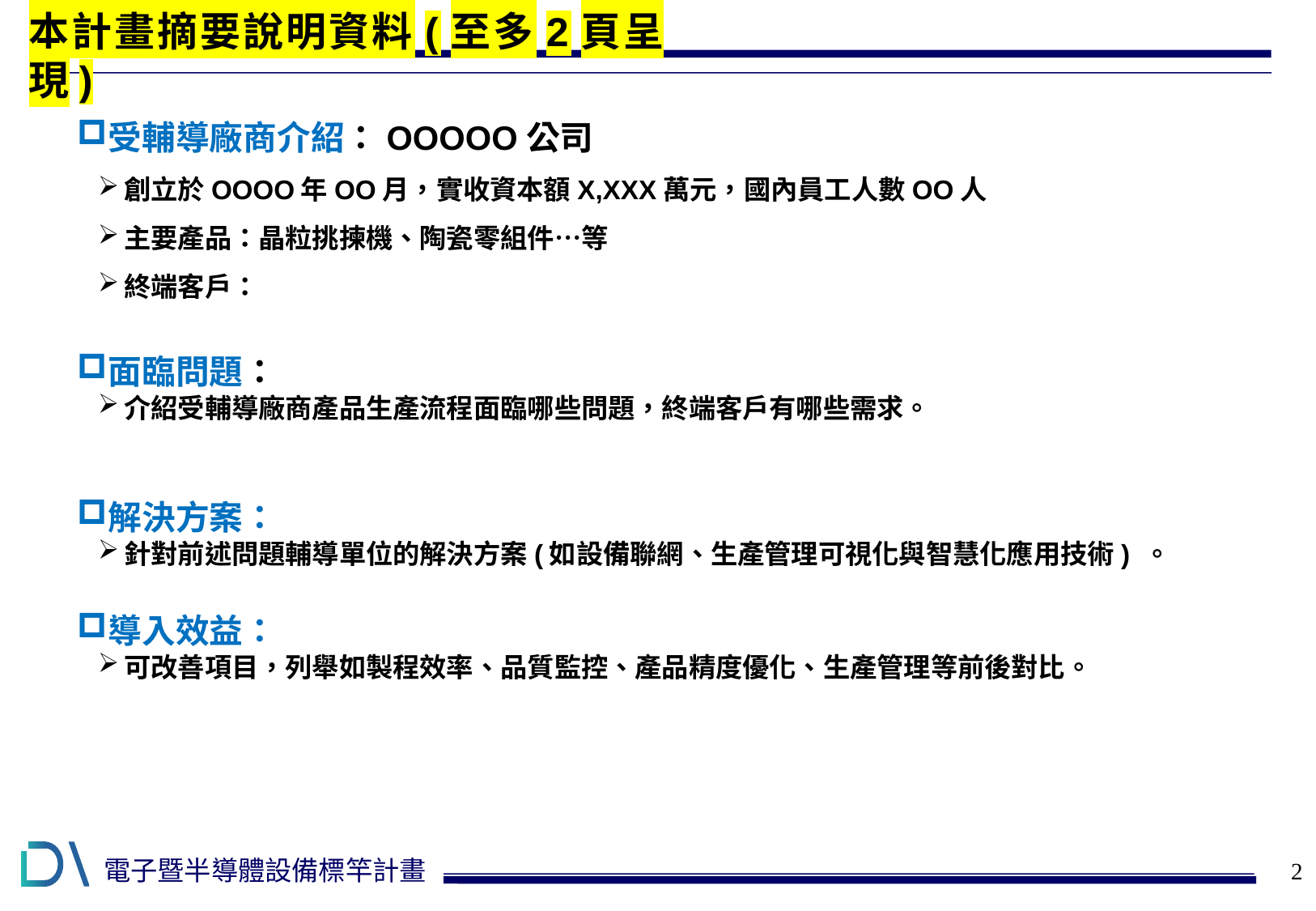

本計畫摘要說明資料(至多2頁呈現)
受輔導廠商介紹：OOOOO公司
創立於OOOO年OO月，實收資本額X,XXX萬元，國內員工人數OO人
主要產品：晶粒挑揀機、陶瓷零組件…等
終端客戶：

面臨問題：
介紹受輔導廠商產品生產流程面臨哪些問題，終端客戶有哪些需求。

解決方案：
針對前述問題輔導單位的解決方案(如設備聯網、生產管理可視化與智慧化應用技術) 。

導入效益：
可改善項目，列舉如製程效率、品質監控、產品精度優化、生產管理等前後對比。

2